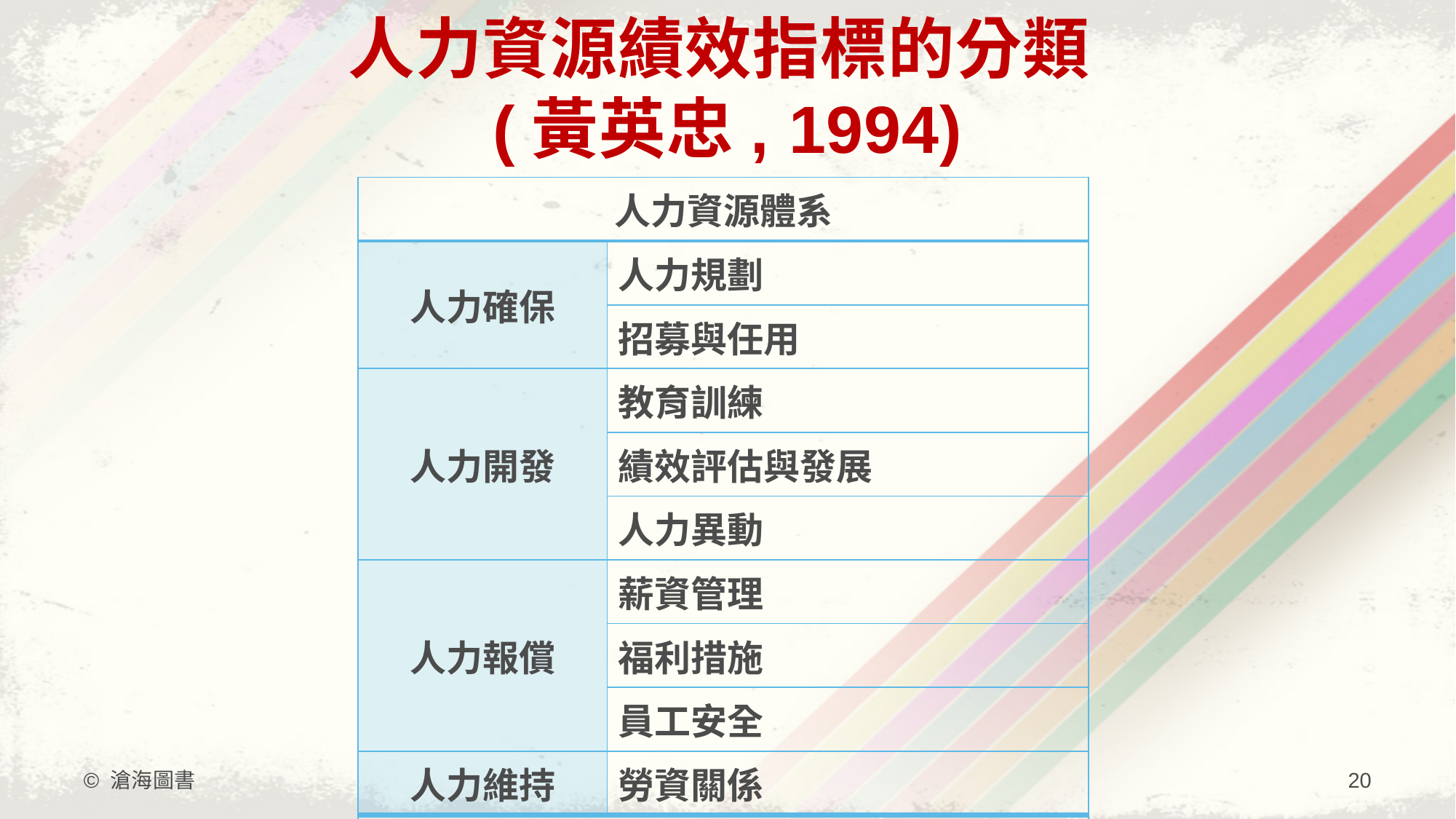

# 人力資源績效指標的分類 (黃英忠, 1994)
| 人力資源體系 |  |
| --- | --- |
| 人力確保 | 人力規劃 |
|  | 招募與任用 |
| 人力開發 | 教育訓練 |
|  | 績效評估與發展 |
|  | 人力異動 |
| 人力報償 | 薪資管理 |
|  | 福利措施 |
|  | 員工安全 |
| 人力維持 | 勞資關係 |
| 人力資源整體效能 |  |
© 滄海圖書
20